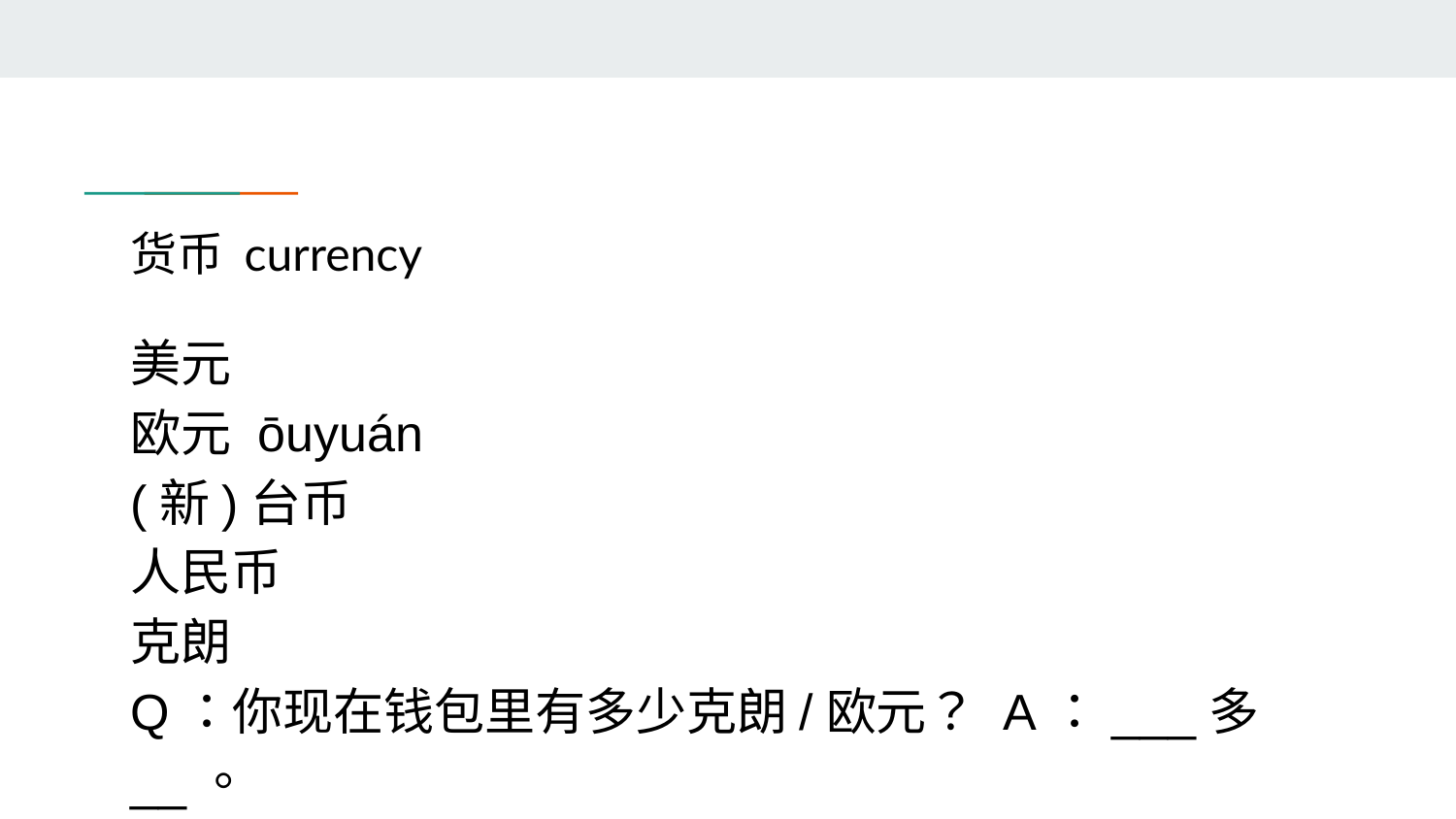

# 货币 currency
美元
欧元 ōuyuán
(新)台币
人民币
克朗
Q：你现在钱包里有多少克朗/欧元？ A：___多__。